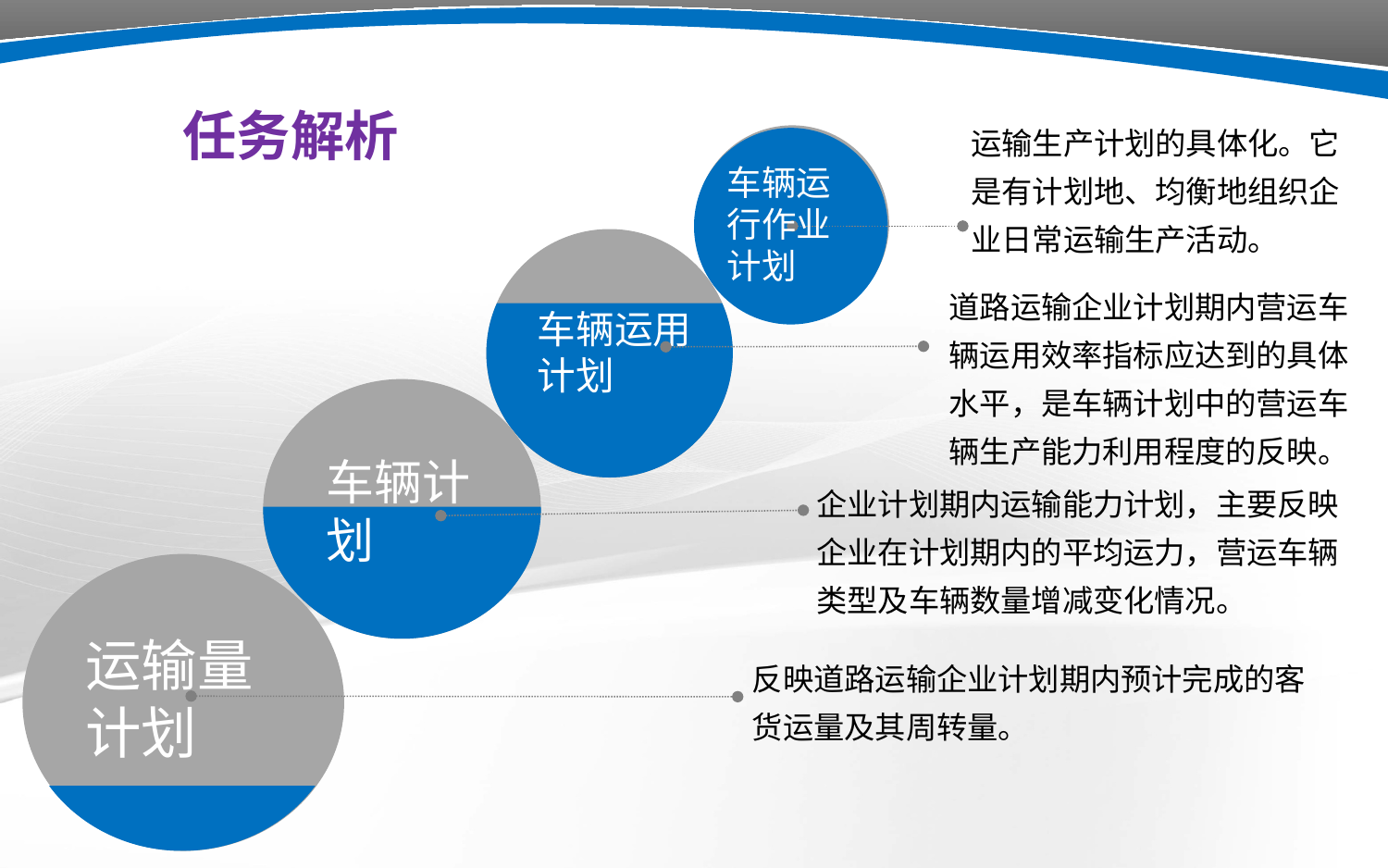

任务解析
运输生产计划的具体化。它是有计划地、均衡地组织企业日常运输生产活动。

车辆运行作业计划

道路运输企业计划期内营运车辆运用效率指标应达到的具体水平，是车辆计划中的营运车辆生产能力利用程度的反映。
车辆运用计划

车辆计划
企业计划期内运输能力计划，主要反映企业在计划期内的平均运力，营运车辆类型及车辆数量增减变化情况。

运输量计划
反映道路运输企业计划期内预计完成的客货运量及其周转量。